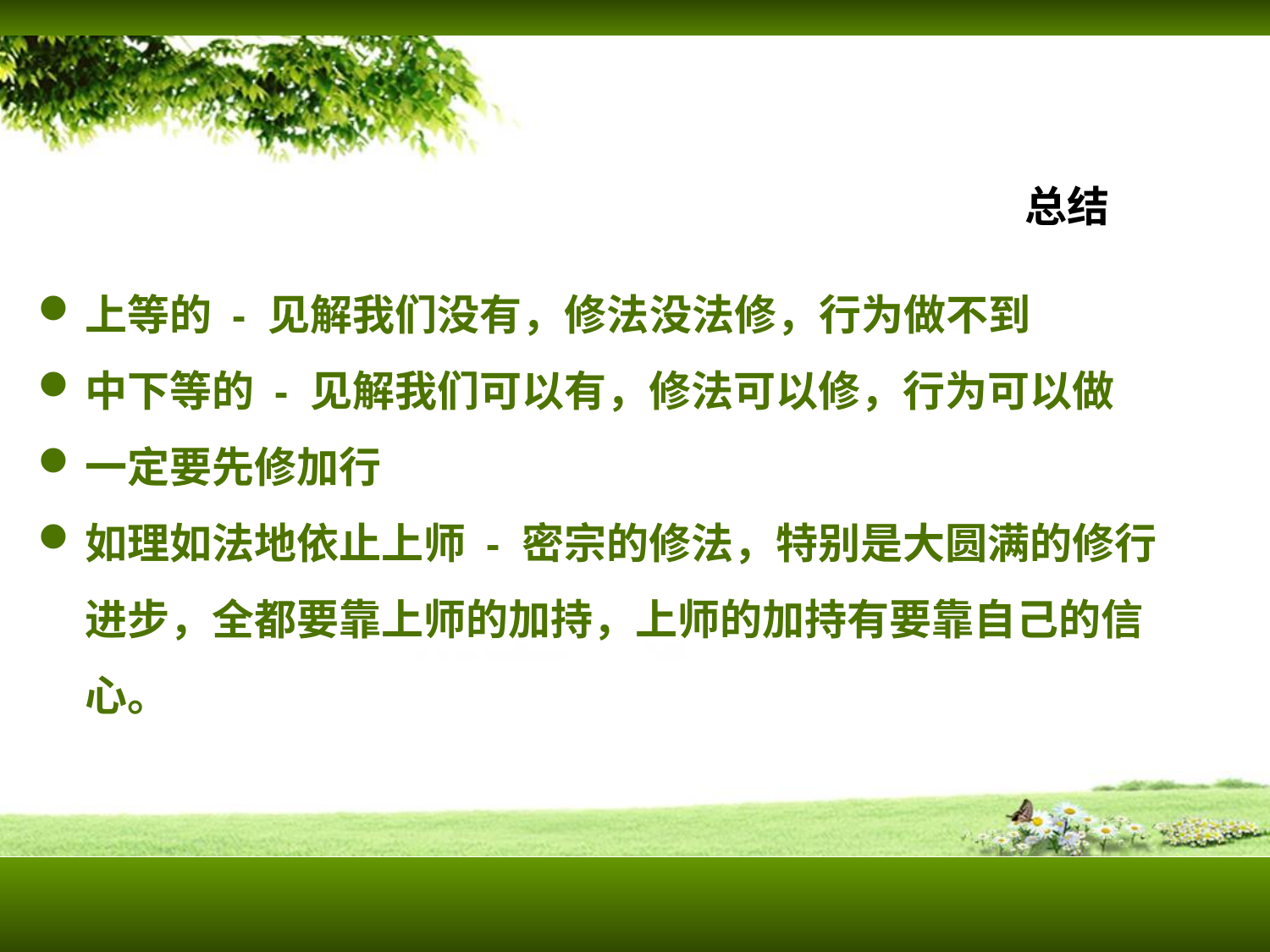

# 总结
上等的 - 见解我们没有，修法没法修，行为做不到
中下等的 - 见解我们可以有，修法可以修，行为可以做
一定要先修加行
如理如法地依止上师 - 密宗的修法，特别是大圆满的修行进步，全都要靠上师的加持，上师的加持有要靠自己的信心。